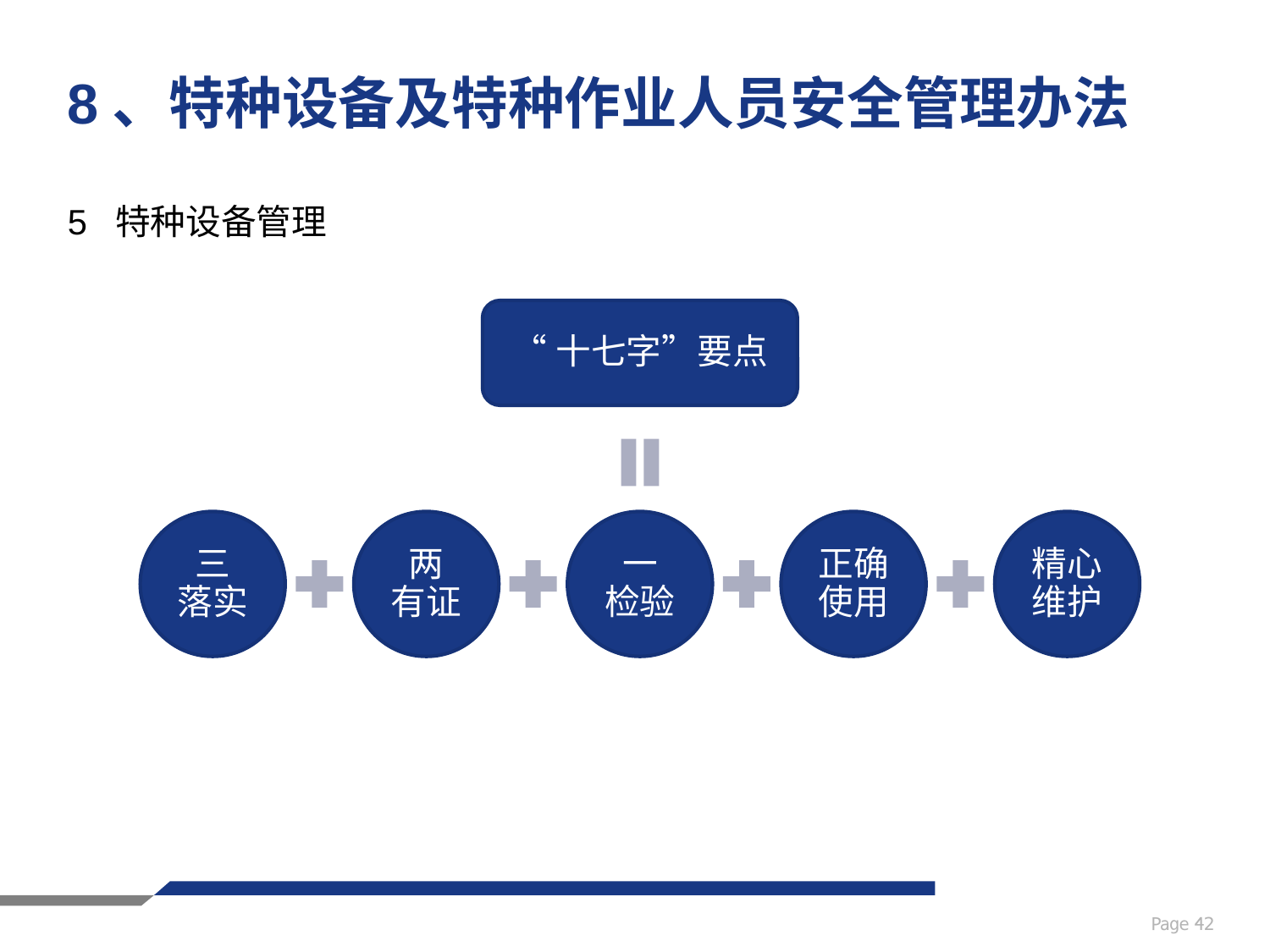

# 8、特种设备及特种作业人员安全管理办法
5  特种设备管理
“十七字”要点

三
落实
两
有证
一
检验
正确使用
精心维护

Page 42